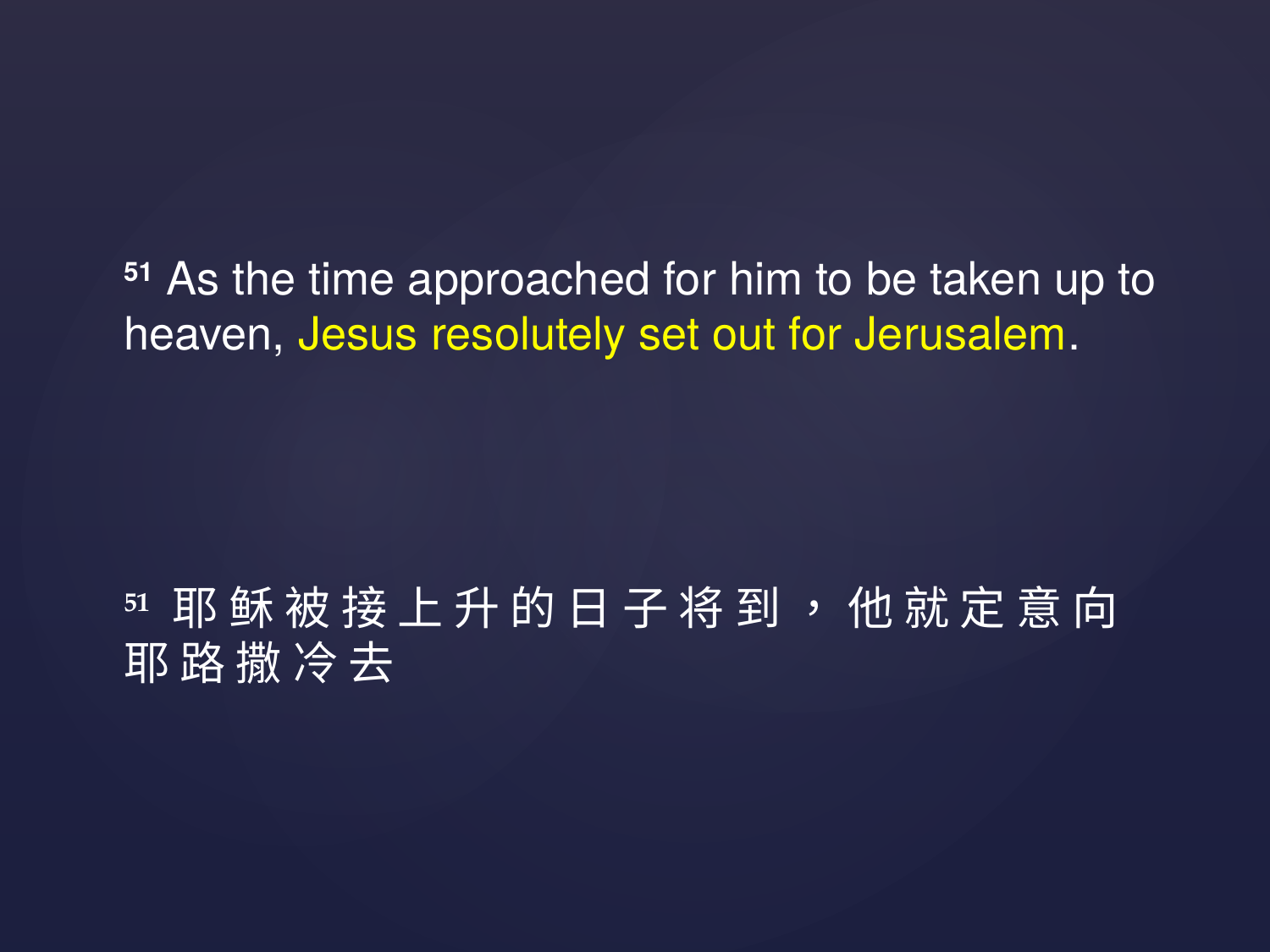

51 As the time approached for him to be taken up to heaven, Jesus resolutely set out for Jerusalem.

51 耶 稣 被 接 上 升 的 日 子 将 到 ， 他 就 定 意 向 耶 路 撒 冷 去